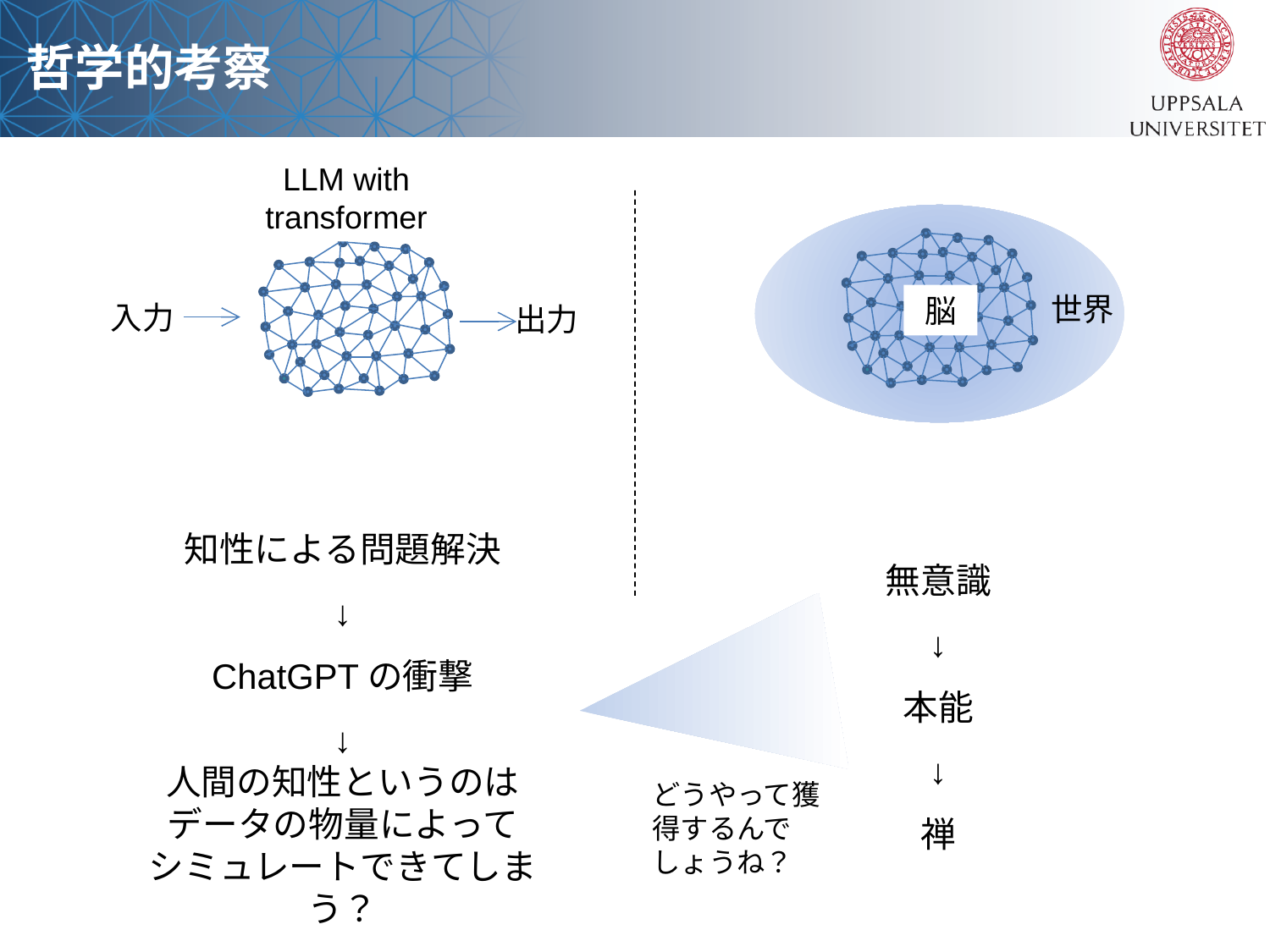

哲学的考察
LLM with transformer

世界
脳
入力
出力
知性による問題解決
↓
ChatGPTの衝撃
↓
人間の知性というのは
データの物量によって
シミュレートできてしまう？
無意識
↓
本能
↓
禅

どうやって獲得するんでしょうね？